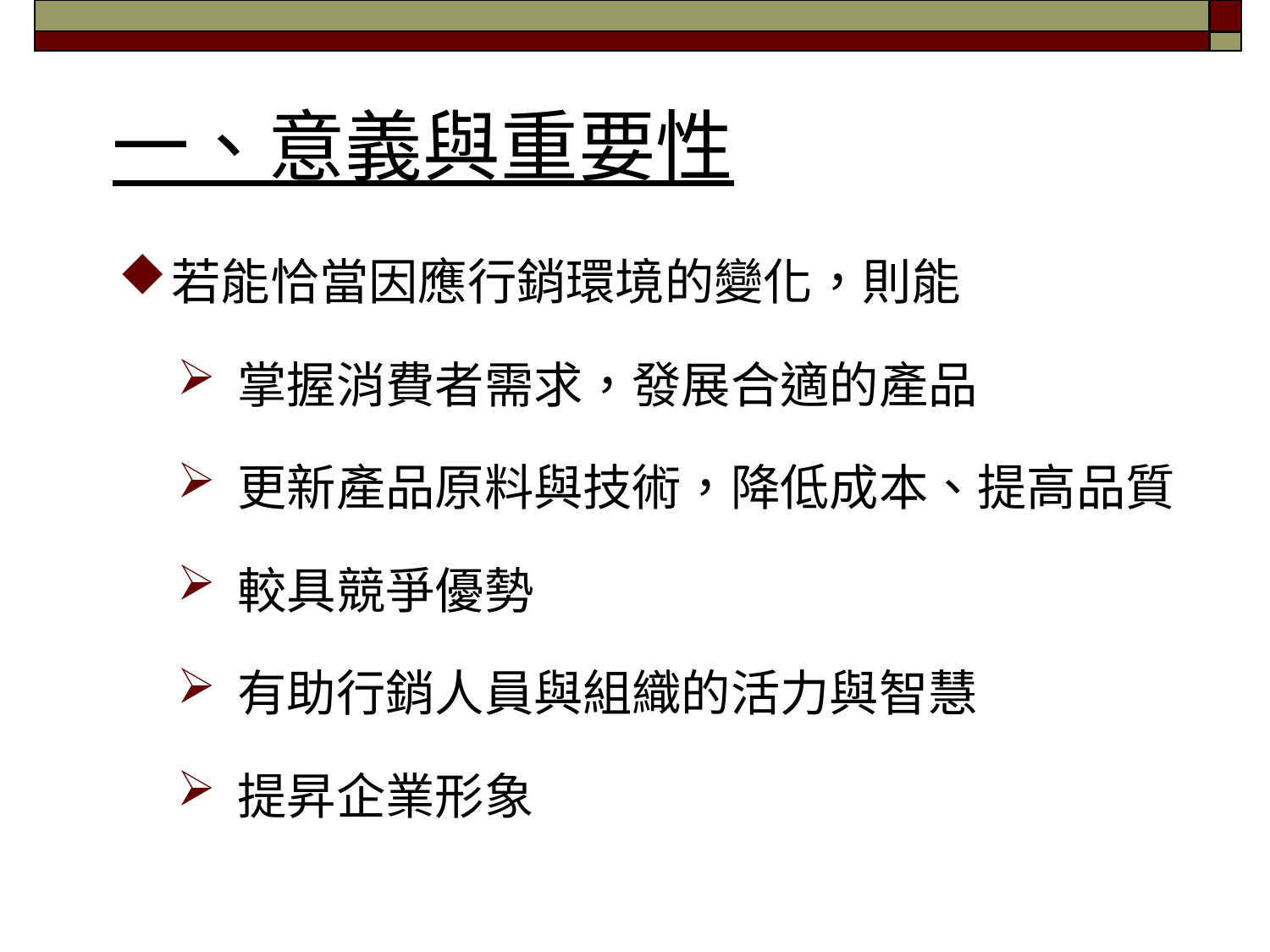

# 一、意義與重要性

若能恰當因應行銷環境的變化，則能
掌握消費者需求，發展合適的產品
更新產品原料與技術，降低成本、提高品質
較具競爭優勢
有助行銷人員與組織的活力與智慧
提昇企業形象
8/51